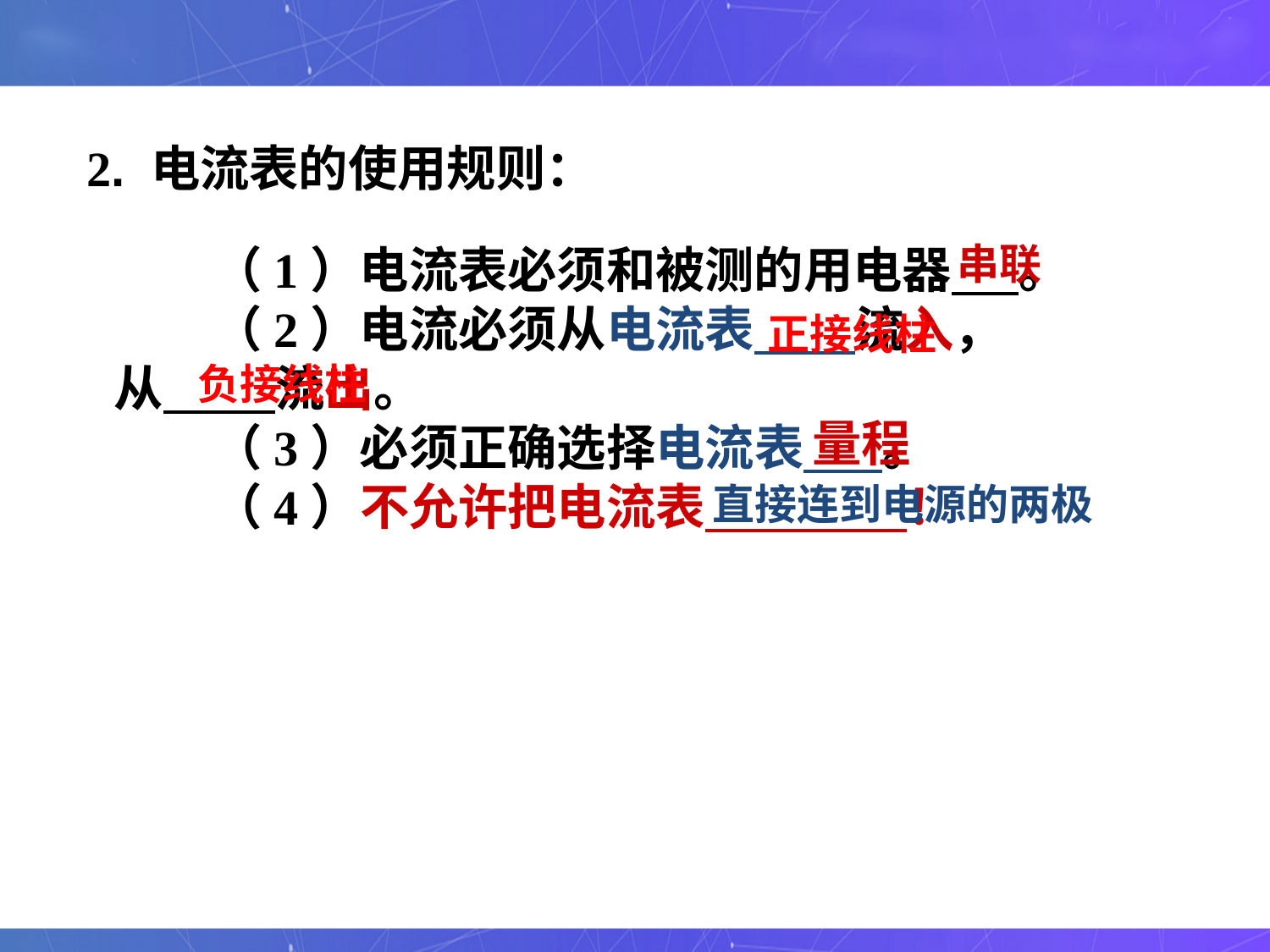

2. 电流表的使用规则：
　　（1）电流表必须和被测的用电器      。
　　（2）电流必须从电流表         流入，
从          流出。
　　（3）必须正确选择电流表       。
　　（4）不允许把电流表                  ！
串联
正接线柱
负接线柱
量程
直接连到电源的两极